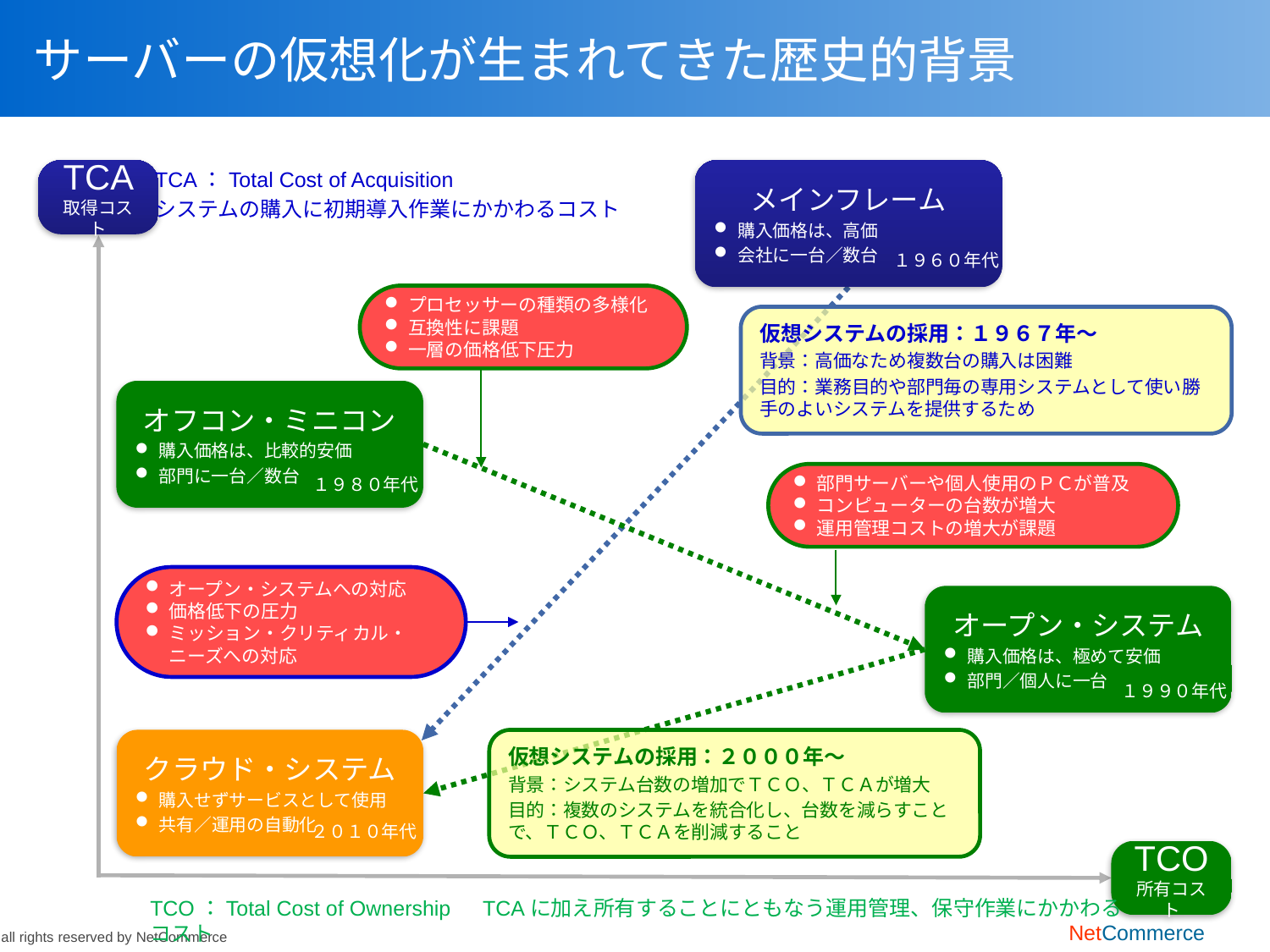

# サーバーの仮想化が生まれてきた歴史的背景

TCA
取得コスト
TCA：Total Cost of Acquisition
システムの購入に初期導入作業にかかわるコスト
メインフレーム
購入価格は、高価
会社に一台／数台
１９６０年代
プロセッサーの種類の多様化
互換性に課題
一層の価格低下圧力
仮想システムの採用：１９６７年～
背景：高価なため複数台の購入は困難
目的：業務目的や部門毎の専用システムとして使い勝手のよいシステムを提供するため
オフコン・ミニコン
購入価格は、比較的安価
部門に一台／数台
１９８０年代
オープン・システム
購入価格は、極めて安価
部門／個人に一台
１９９０年代
部門サーバーや個人使用のＰＣが普及
コンピューターの台数が増大
運用管理コストの増大が課題
オープン・システムへの対応
価格低下の圧力
ミッション・クリティカル・ニーズへの対応
クラウド・システム
購入せずサービスとして使用
共有／運用の自動化
２０１０年代
仮想システムの採用：２０００年～
背景：システム台数の増加でＴＣＯ、ＴＣＡが増大
目的：複数のシステムを統合化し、台数を減らすことで、ＴＣＯ、ＴＣＡを削減すること
TCO
所有コスト
TCO：Total Cost of Ownership　TCAに加え所有することにともなう運用管理、保守作業にかかわるコスト